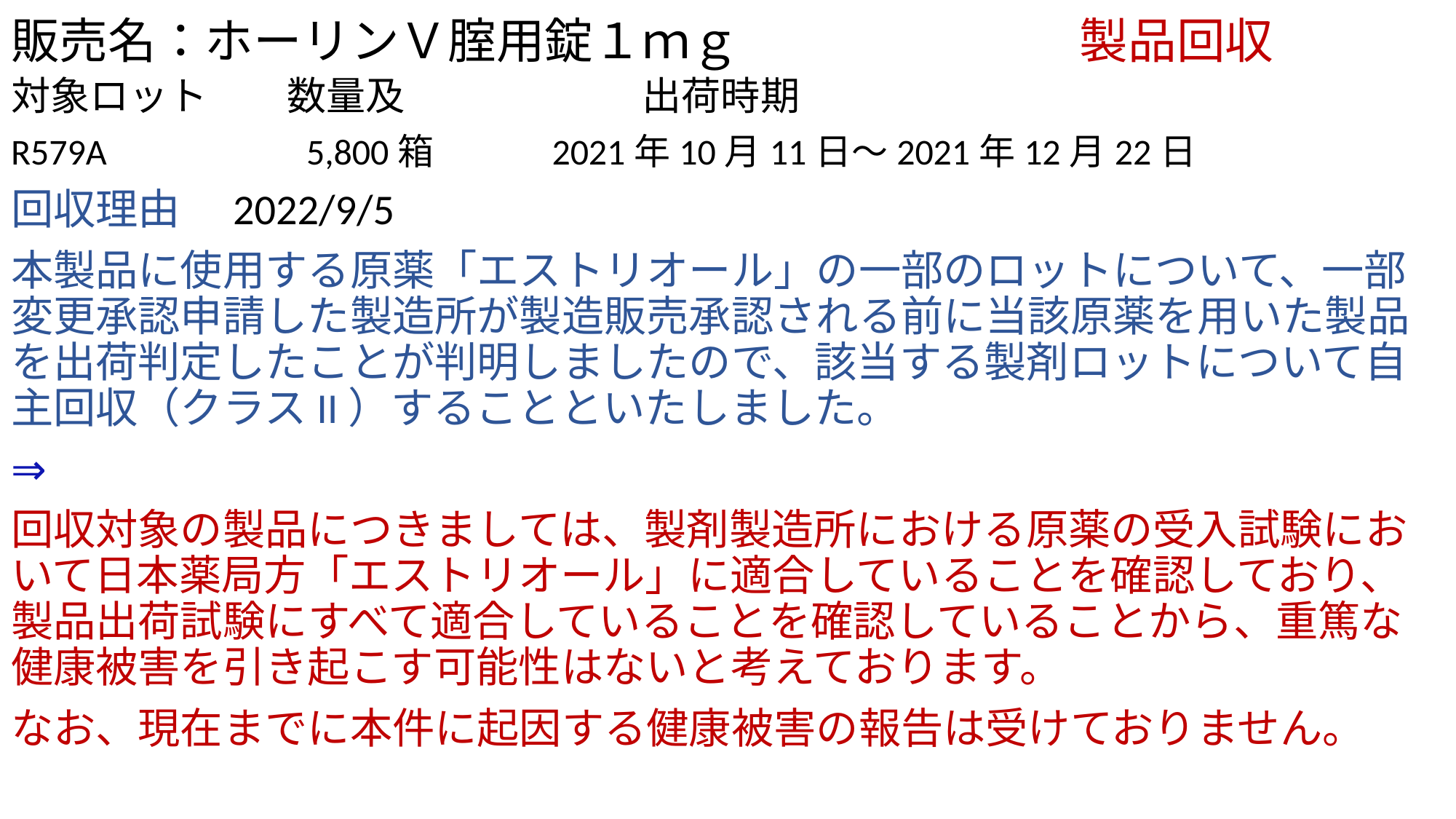

# 販売名：ホーリンＶ腟用錠１ｍｇ　　　　　　　製品回収
対象ロット　　数量及　　　　　　出荷時期
R579A　　　　　5,800箱　　　2021年10月11日～2021年12月22日
回収理由　2022/9/5
本製品に使用する原薬「エストリオール」の一部のロットについて、一部変更承認申請した製造所が製造販売承認される前に当該原薬を用いた製品を出荷判定したことが判明しましたので、該当する製剤ロットについて自主回収（クラスII）することといたしました。
⇒
回収対象の製品につきましては、製剤製造所における原薬の受入試験において日本薬局方「エストリオール」に適合していることを確認しており、製品出荷試験にすべて適合していることを確認していることから、重篤な健康被害を引き起こす可能性はないと考えております。
なお、現在までに本件に起因する健康被害の報告は受けておりません。